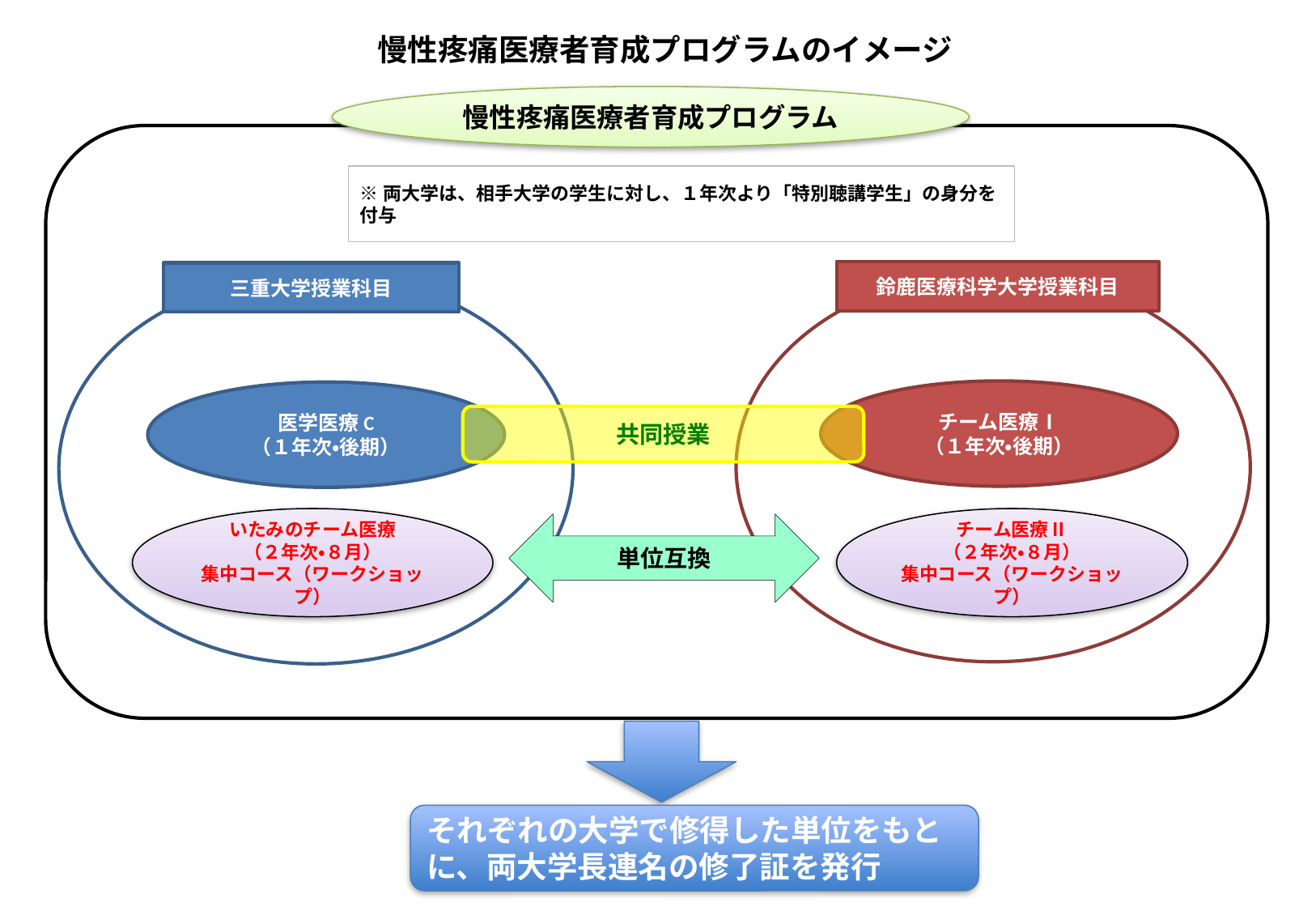

慢性疼痛医療者育成プログラムのイメージ
慢性疼痛医療者育成プログラム

※両大学は、相手大学の学生に対し、１年次より「特別聴講学生」の身分を付与
鈴鹿医療科学大学授業科目
三重大学授業科目

チーム医療Ⅰ
（１年次・後期）
医学医療C
（１年次・後期）
共同授業
いたみのチーム医療
（２年次・８月）
集中コース（ワークショップ）
チーム医療Ⅱ
（２年次・８月）
集中コース（ワークショップ）
単位互換

それぞれの大学で修得した単位をもとに、両大学長連名の修了証を発行